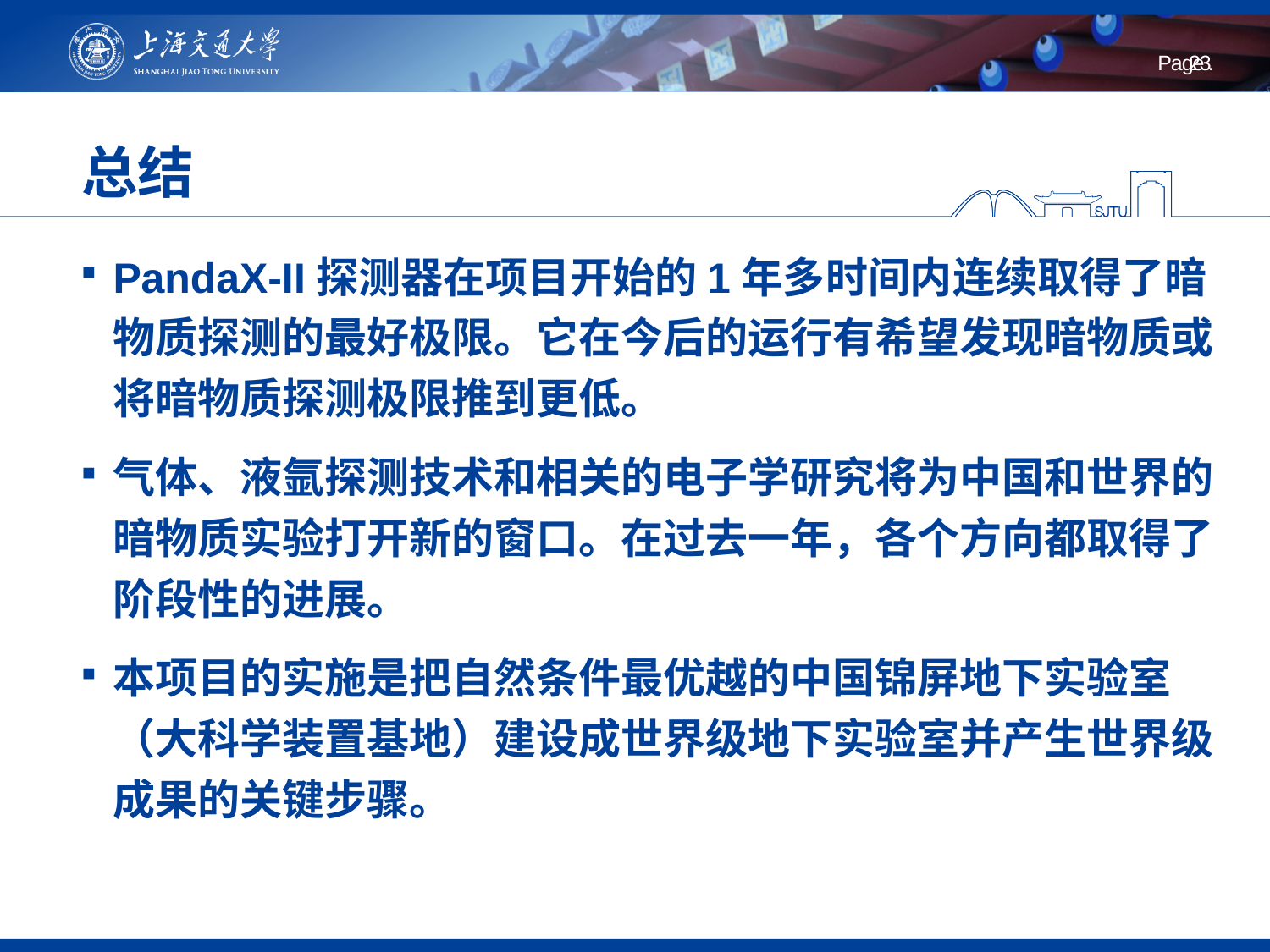

# 总结
PandaX-II探测器在项目开始的1年多时间内连续取得了暗物质探测的最好极限。它在今后的运行有希望发现暗物质或将暗物质探测极限推到更低。
气体、液氩探测技术和相关的电子学研究将为中国和世界的暗物质实验打开新的窗口。在过去一年，各个方向都取得了阶段性的进展。
本项目的实施是把自然条件最优越的中国锦屏地下实验室（大科学装置基地）建设成世界级地下实验室并产生世界级成果的关键步骤。